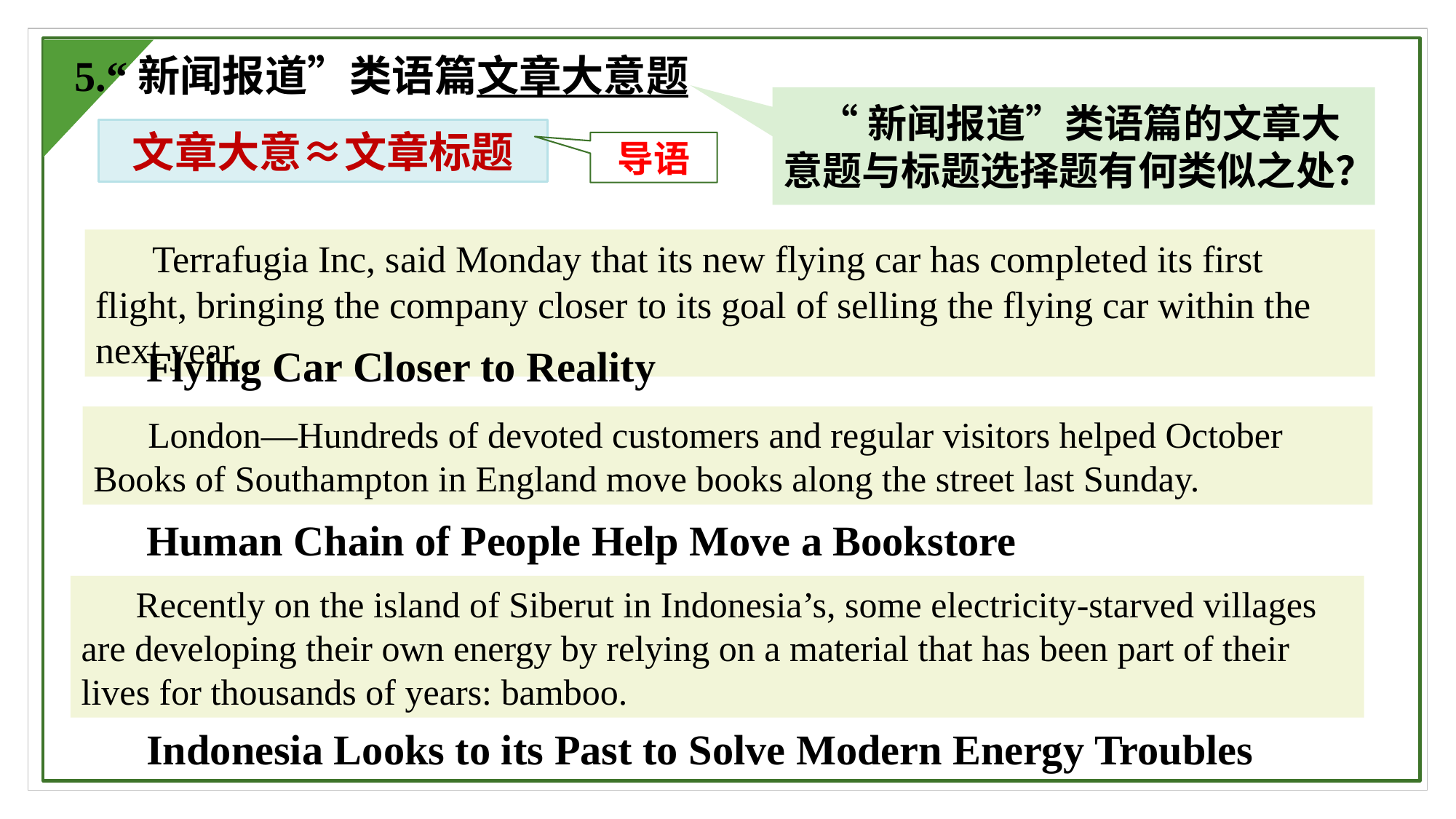

5.“新闻报道”类语篇文章大意题
    “新闻报道”类语篇的文章大意题与标题选择题有何类似之处？
文章大意≈文章标题
导语
      Terrafugia Inc, said Monday that its new flying car has completed its first flight, bringing the company closer to its goal of selling the flying car within the next year.
Flying Car Closer to Reality
      London—Hundreds of devoted customers and regular visitors helped October Books of Southampton in England move books along the street last Sunday.
Human Chain of People Help Move a Bookstore
      Recently on the island of Siberut in Indonesia’s, some electricity-starved villages are developing their own energy by relying on a material that has been part of their lives for thousands of years: bamboo.
Indonesia Looks to its Past to Solve Modern Energy Troubles